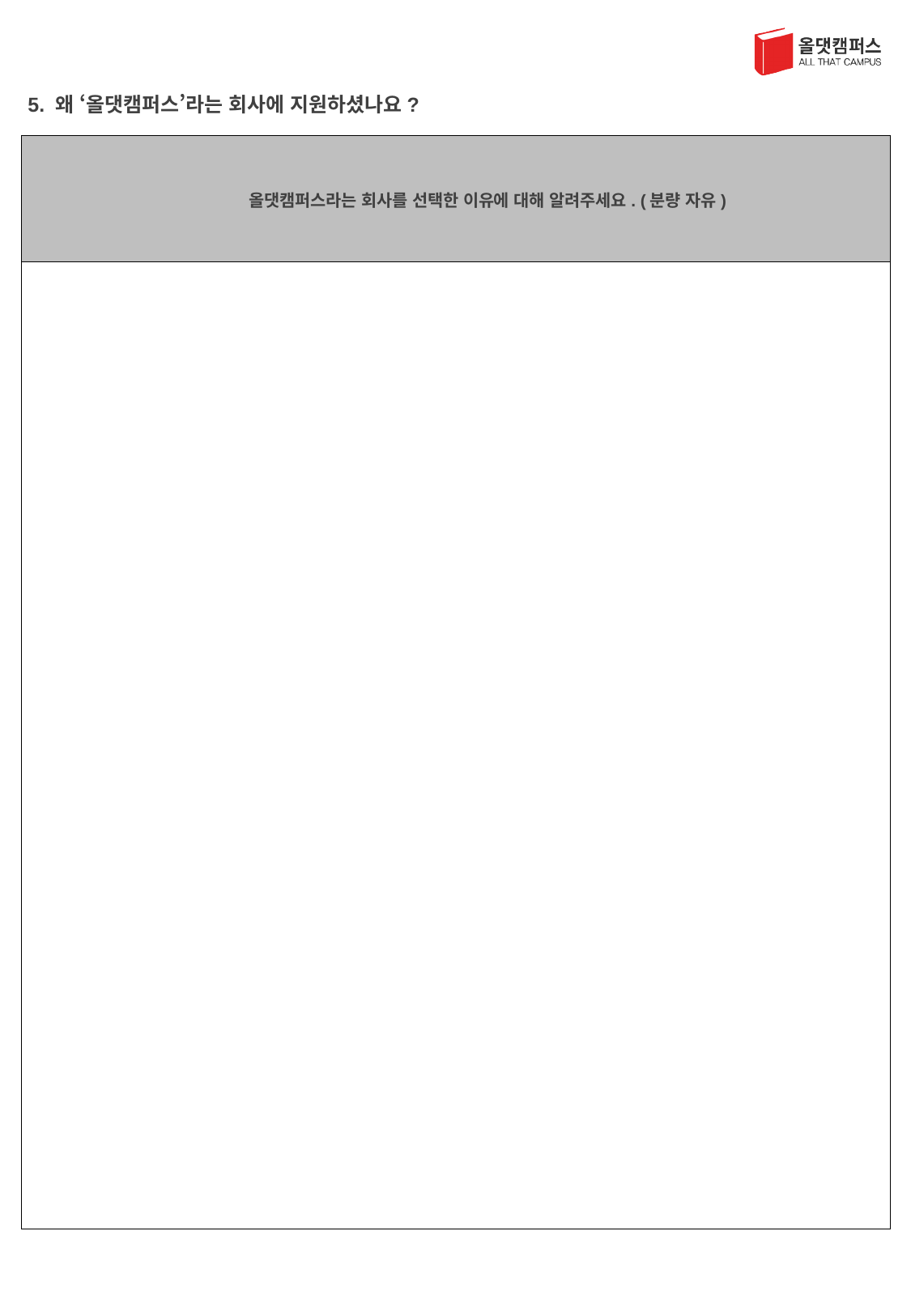

5. 왜 ‘올댓캠퍼스’라는 회사에 지원하셨나요?
| 올댓캠퍼스라는 회사를 선택한 이유에 대해 알려주세요. (분량 자유) |
| --- |
|  |